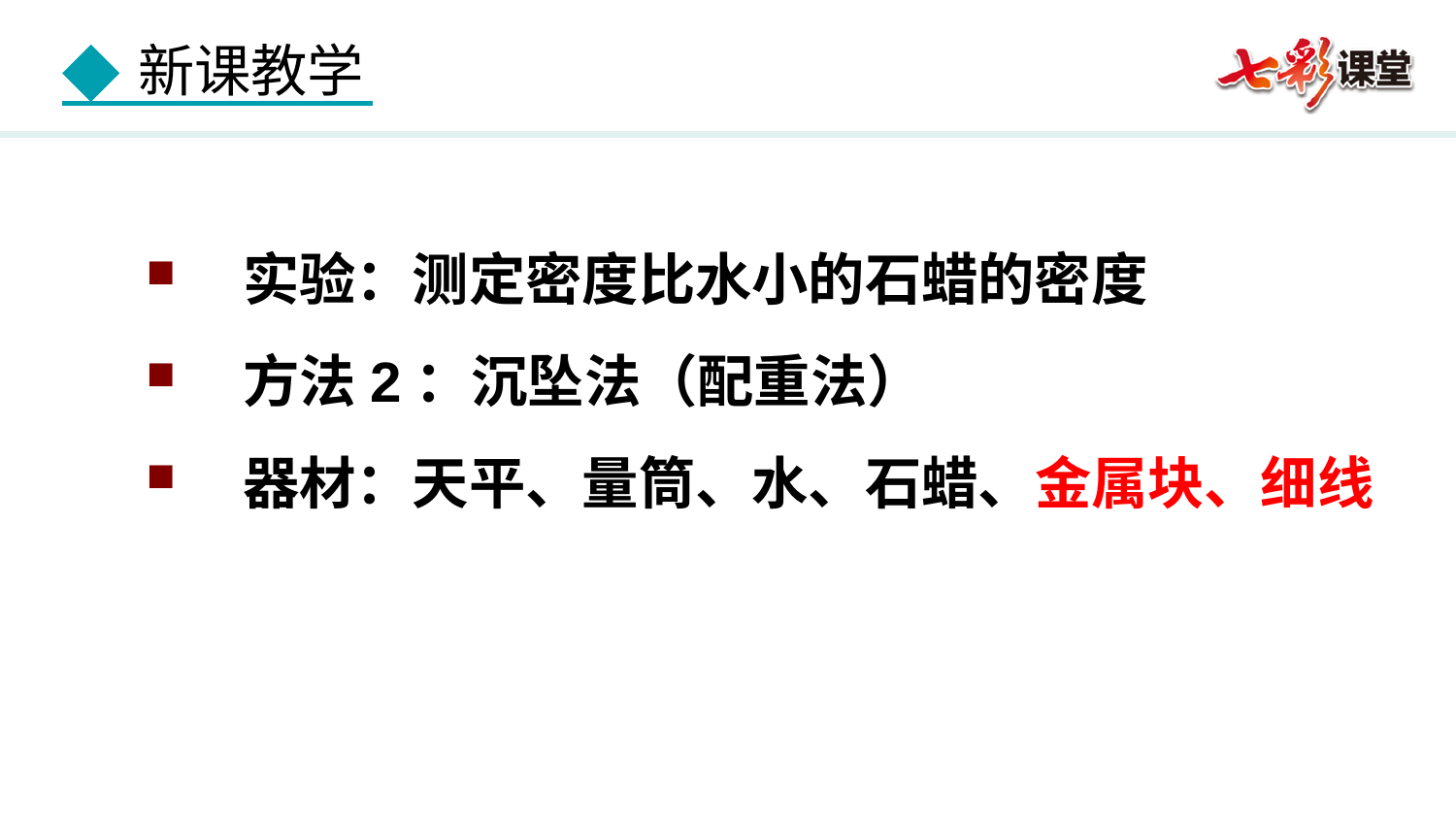

实验：测定密度比水小的石蜡的密度
方法2：沉坠法（配重法）
器材：天平、量筒、水、石蜡、金属块、细线